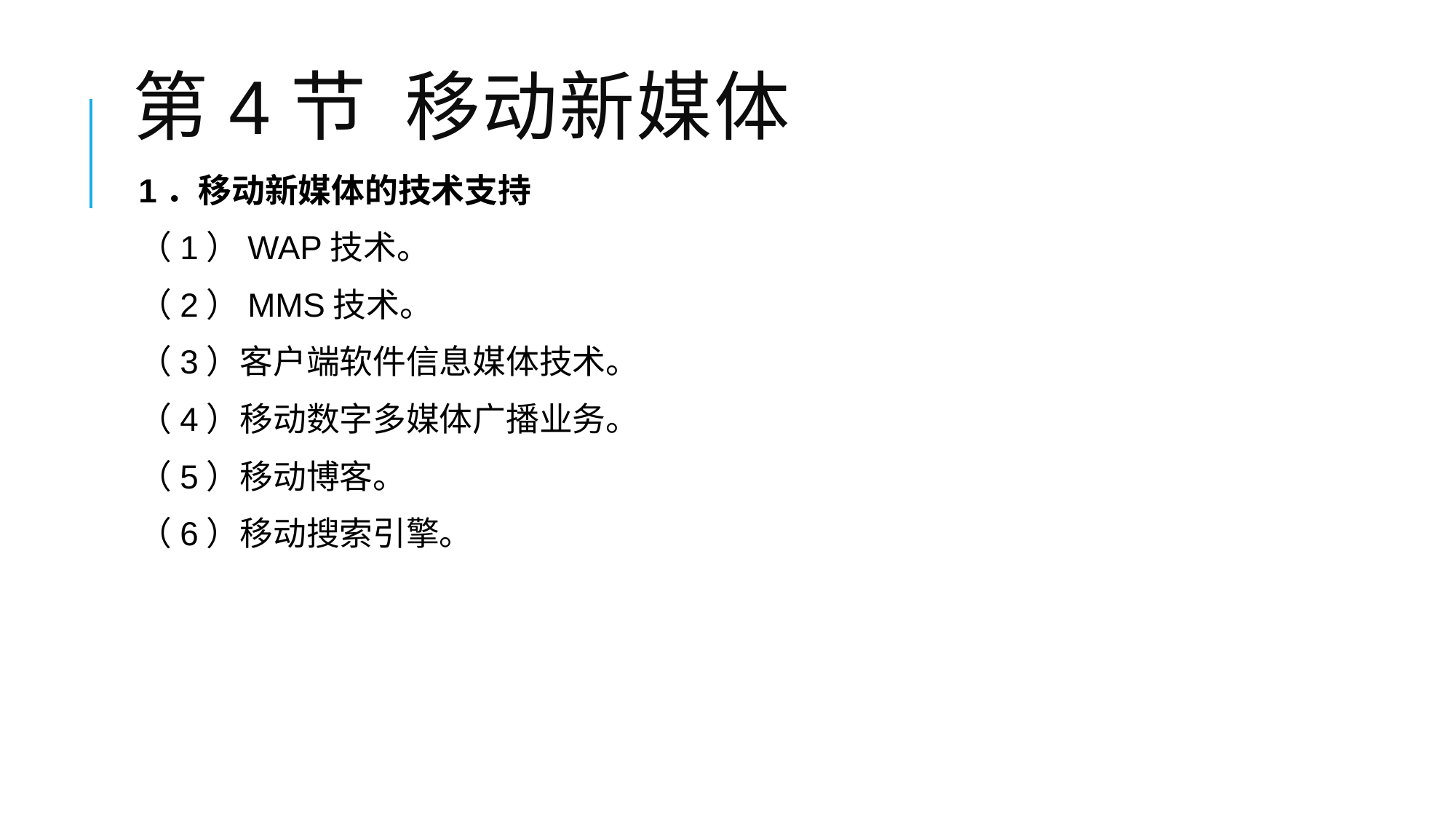

# 第4节  移动新媒体
1．移动新媒体的技术支持
（1）WAP技术。
（2）MMS技术。
（3）客户端软件信息媒体技术。
（4）移动数字多媒体广播业务。
（5）移动博客。
（6）移动搜索引擎。